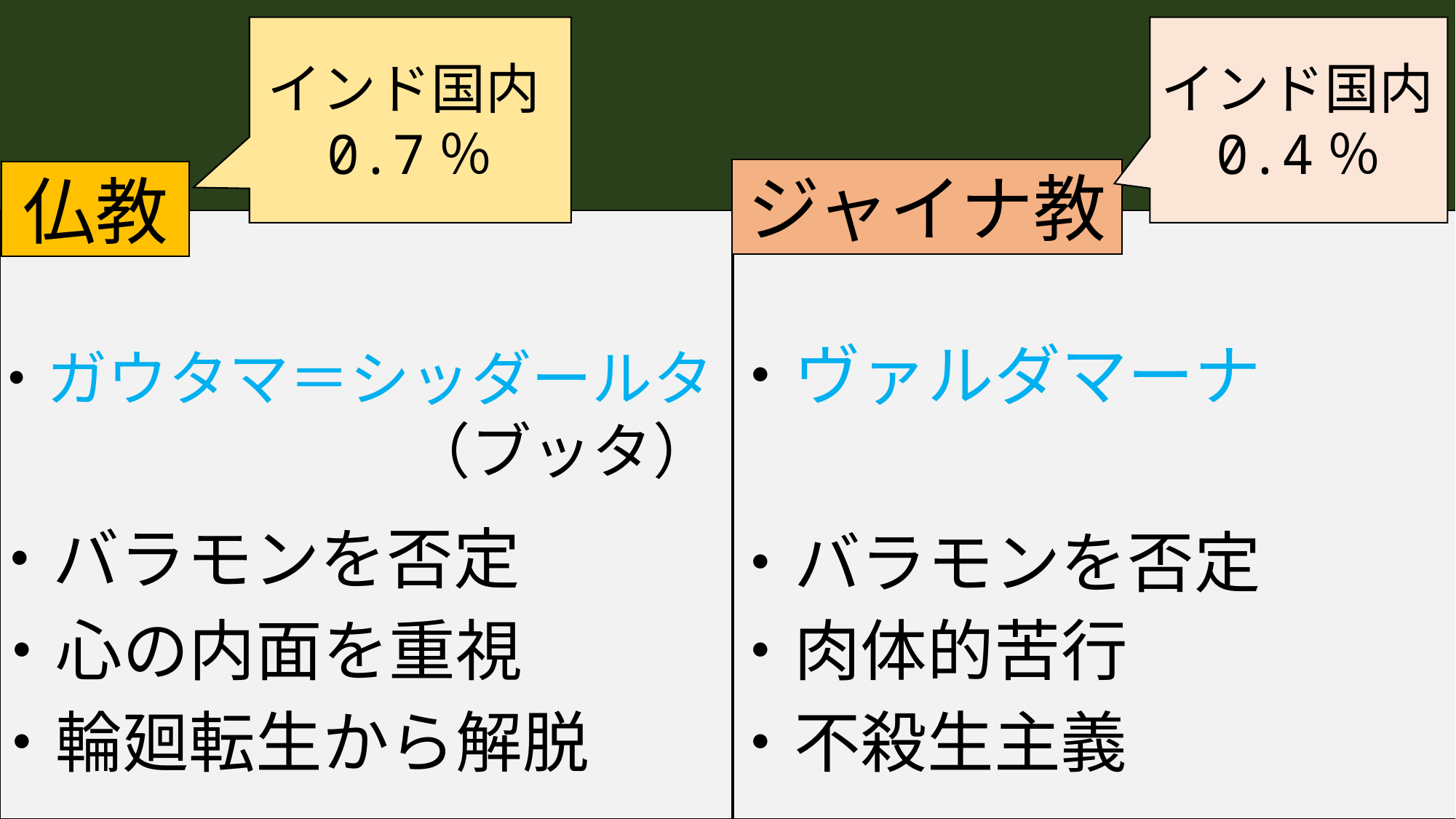

インド国内0.7％
インド国内0.4％
ジャイナ教
仏教

・ヴァルダマーナ
・ガウタマ＝シッダールタ
　　　　　　　（ブッタ）
・バラモンを否定
・バラモンを否定
・心の内面を重視
・肉体的苦行
・輪廻転生から解脱
・不殺生主義